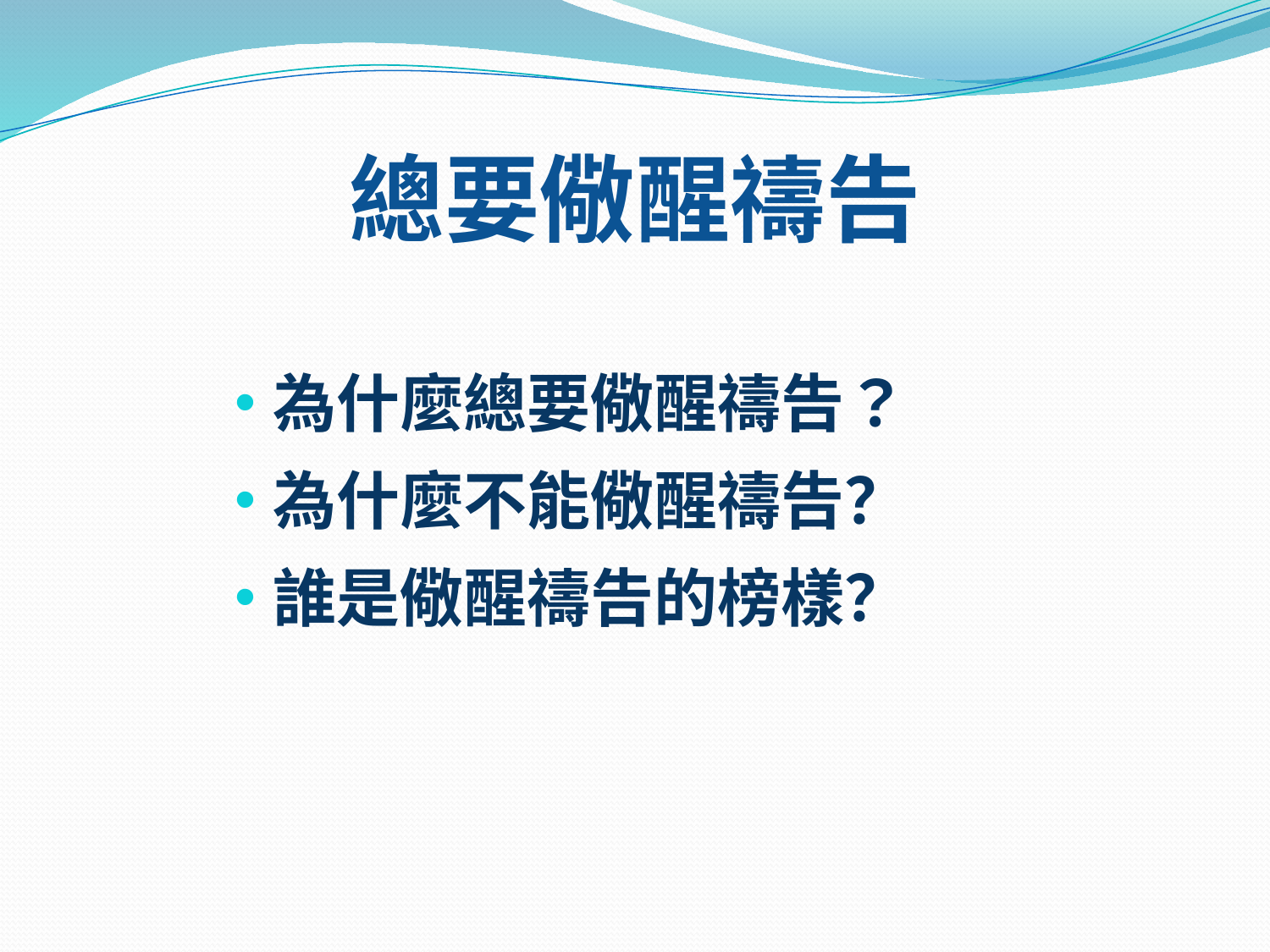

# 總要儆醒禱告
為什麼總要儆醒禱告？
為什麼不能儆醒禱告？
誰是儆醒禱告的榜樣？